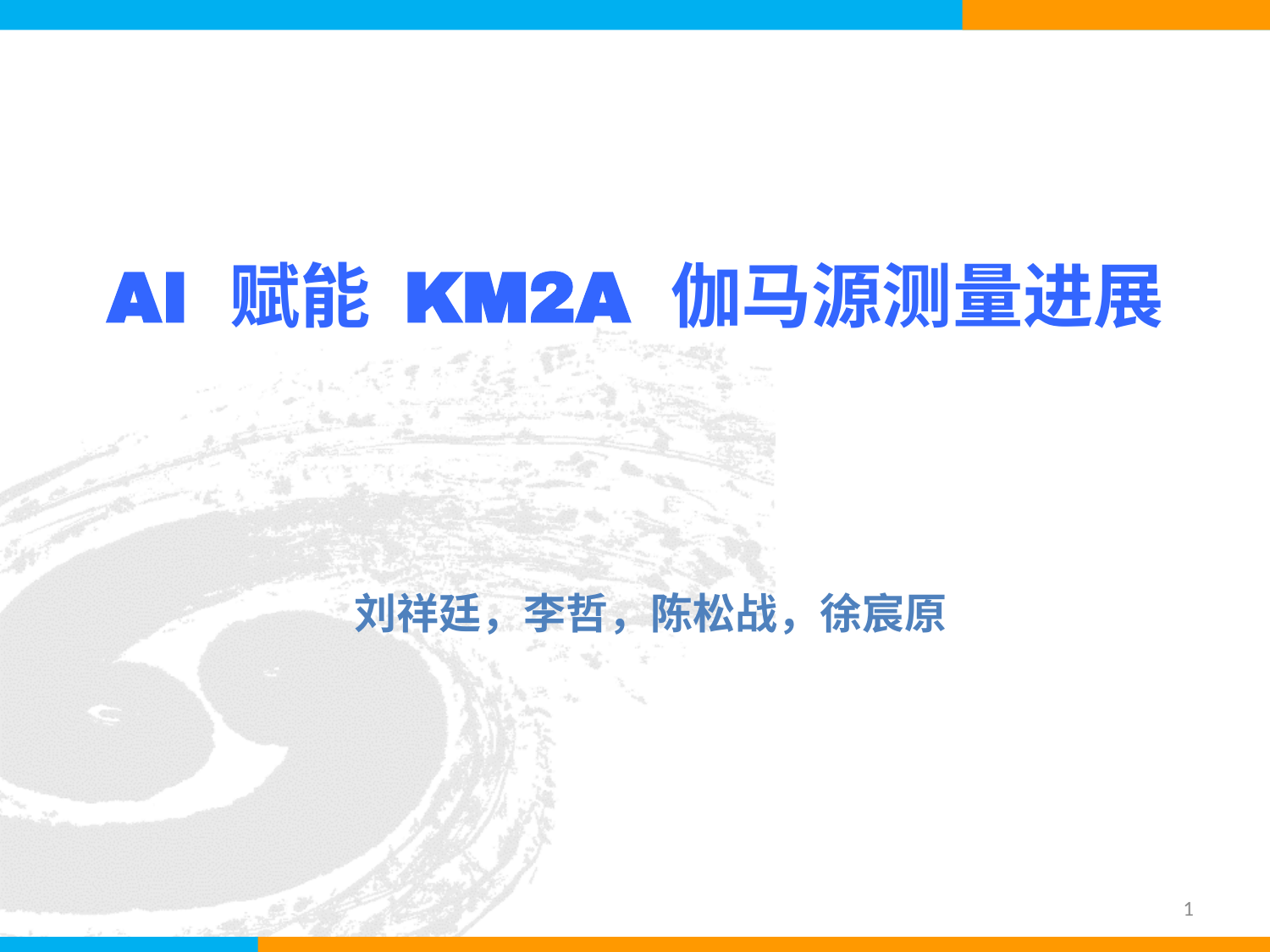

# AI 赋能 KM2A 伽马源测量进展

 刘祥廷，李哲，陈松战，徐宸原
1